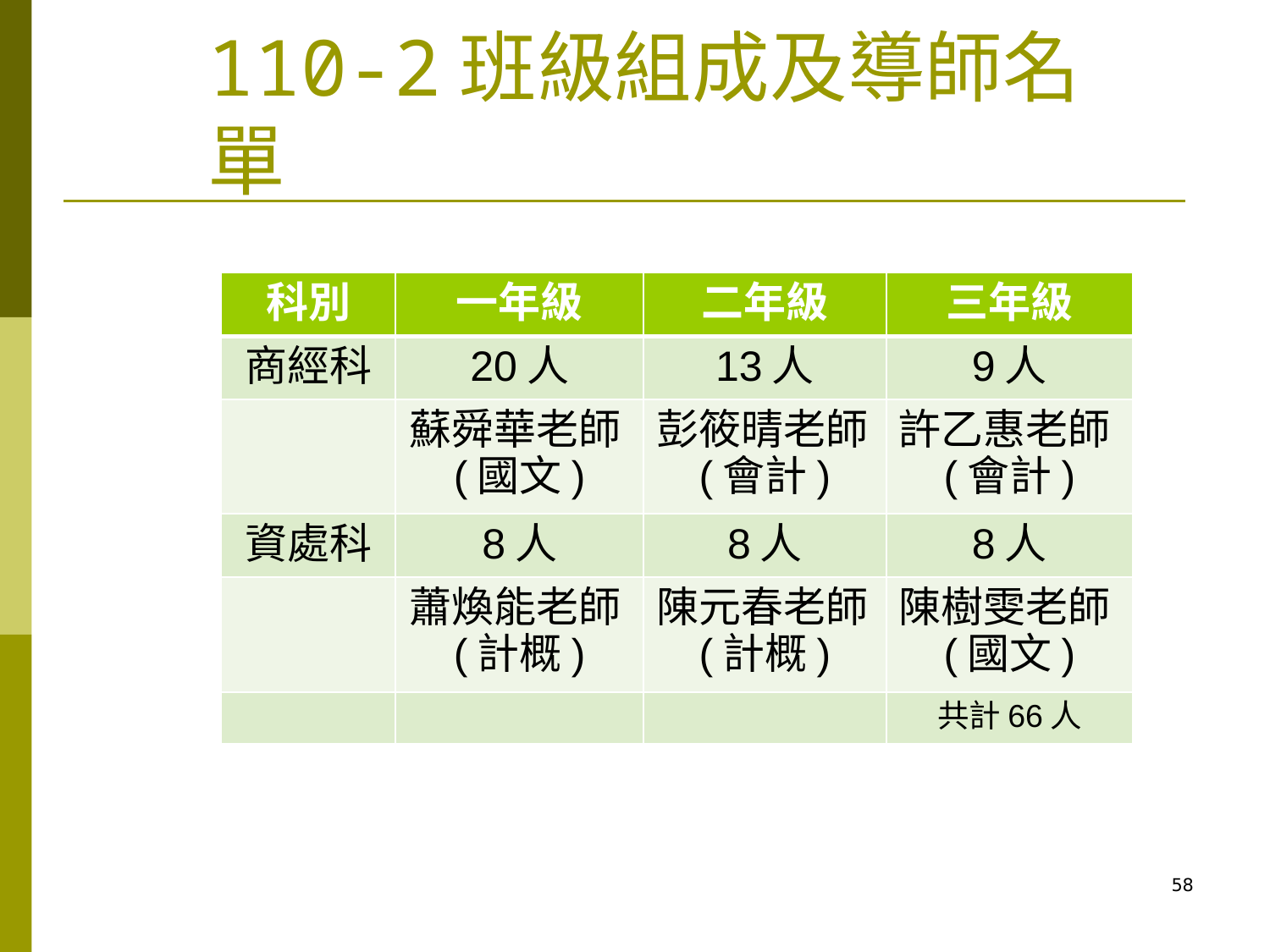

# 110-2班級組成及導師名單
| 科別 | 一年級 | 二年級 | 三年級 |
| --- | --- | --- | --- |
| 商經科 | 20人 | 13人 | 9人 |
|  | 蘇舜華老師(國文) | 彭筱晴老師(會計) | 許乙惠老師(會計) |
| 資處科 | 8人 | 8人 | 8人 |
|  | 蕭煥能老師(計概) | 陳元春老師(計概) | 陳樹雯老師(國文) |
|  |  |  | 共計66人 |
58